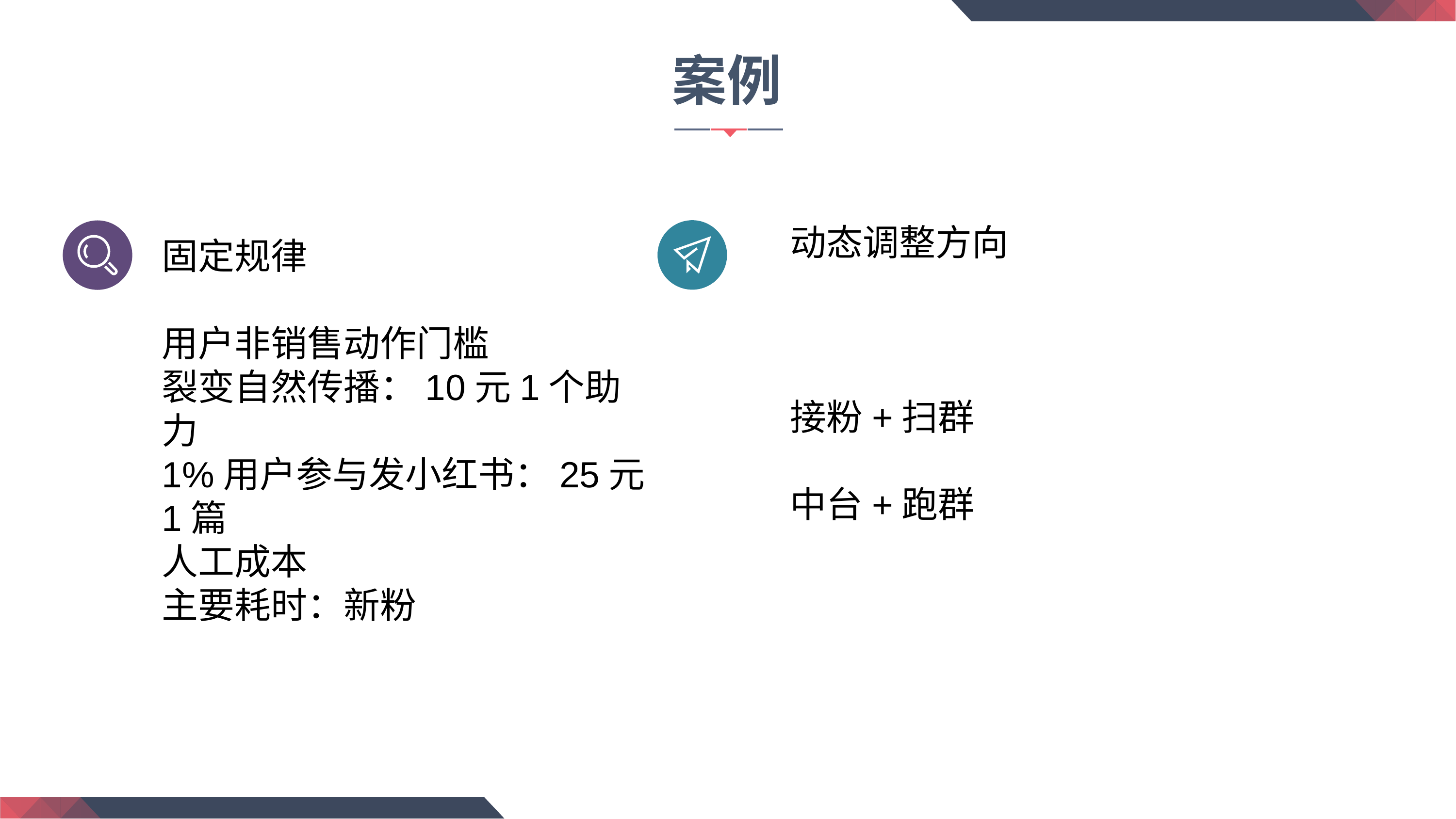

案例

动态调整方向

接粉+扫群

中台+跑群

固定规律

用户非销售动作门槛
裂变自然传播：10元1个助力
1%用户参与发小红书：25元1篇
人工成本
主要耗时：新粉